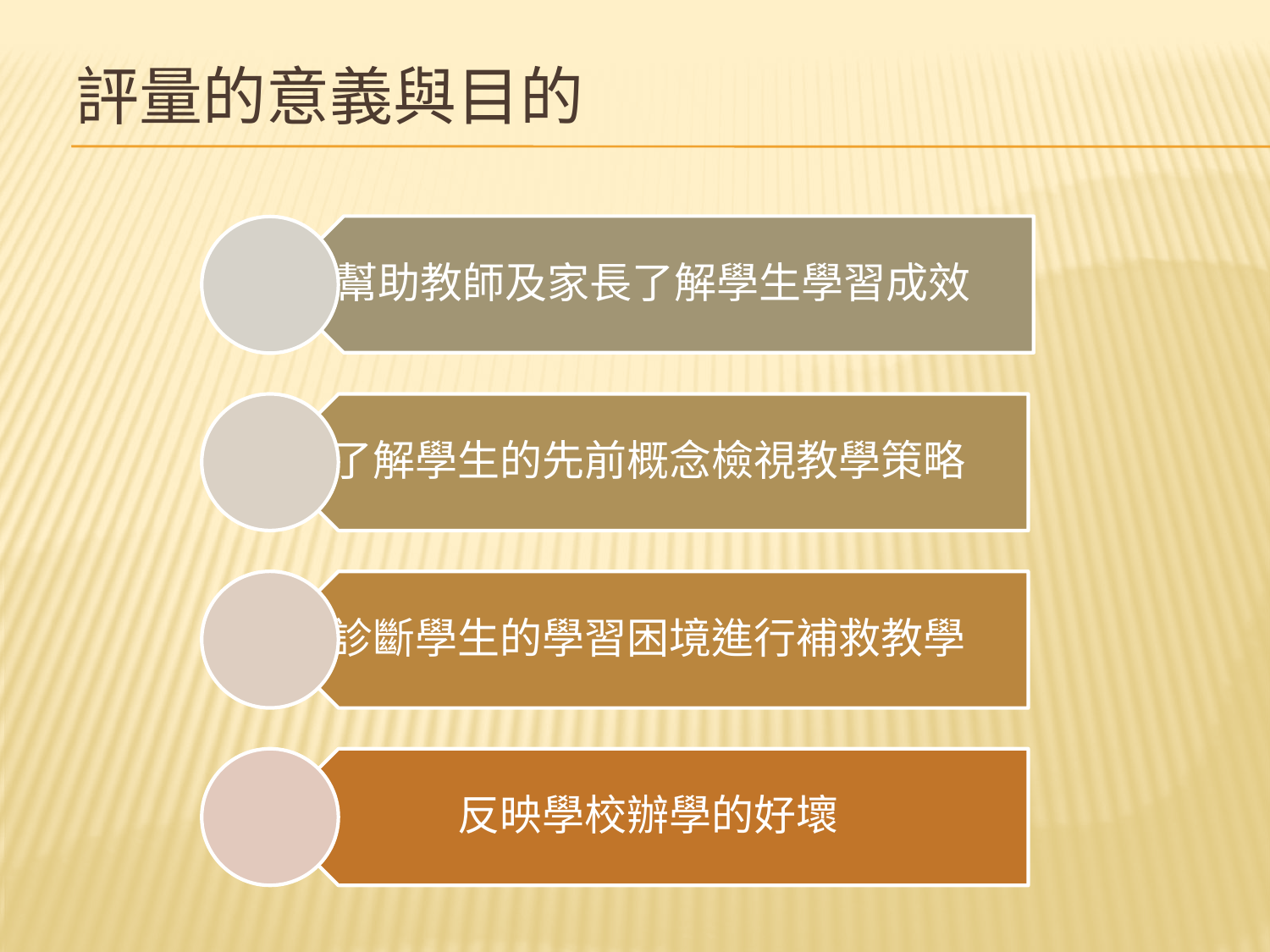

# 評量的意義與目的
幫助教師及家長了解學生學習成效
了解學生的先前概念檢視教學策略
診斷學生的學習困境進行補救教學
反映學校辦學的好壞